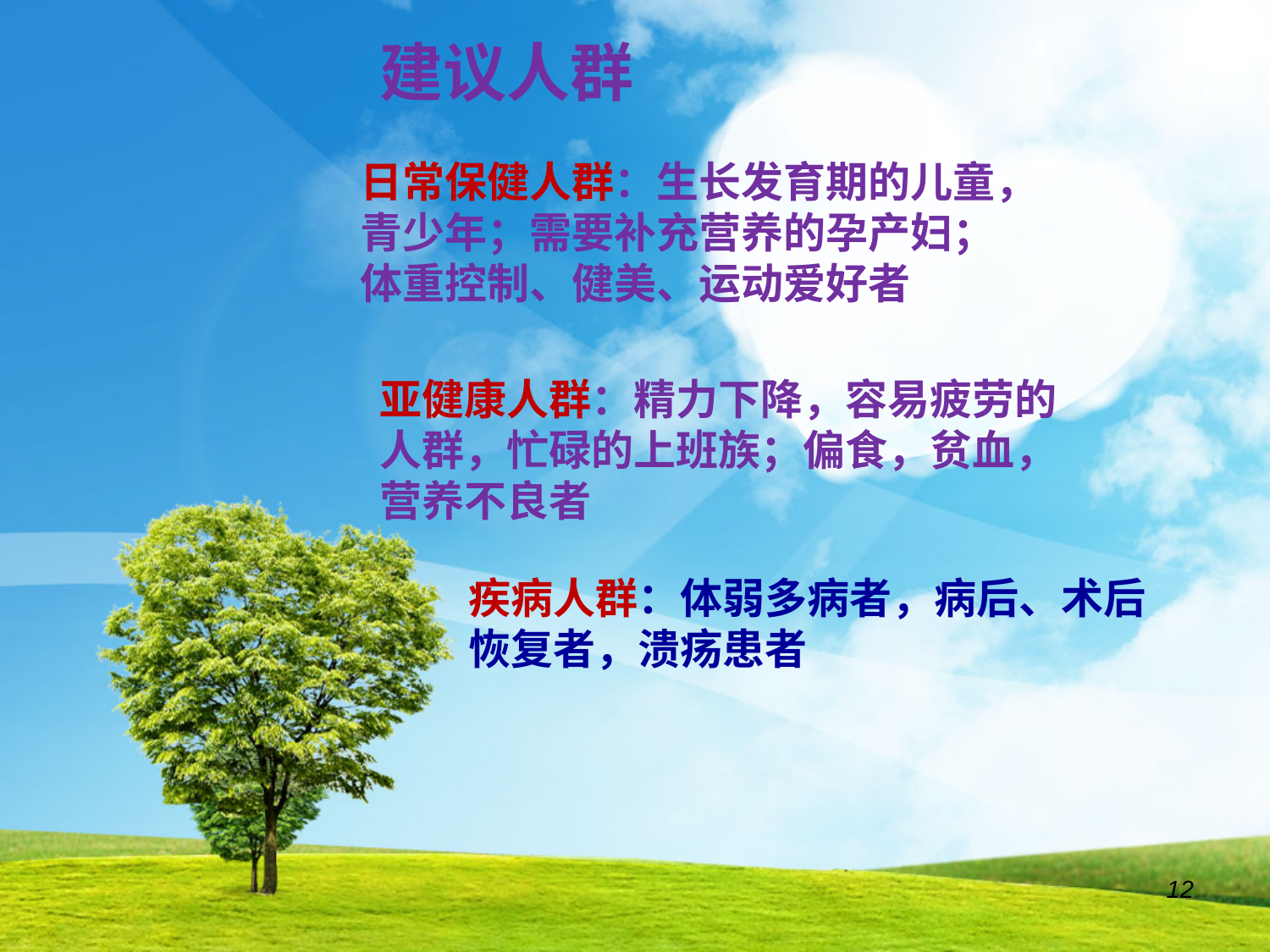

# 建议人群
日常保健人群：生长发育期的儿童，青少年；需要补充营养的孕产妇；体重控制、健美、运动爱好者

亚健康人群：精力下降，容易疲劳的人群，忙碌的上班族；偏食，贫血，营养不良者
疾病人群：体弱多病者，病后、术后恢复者，溃疡患者

12